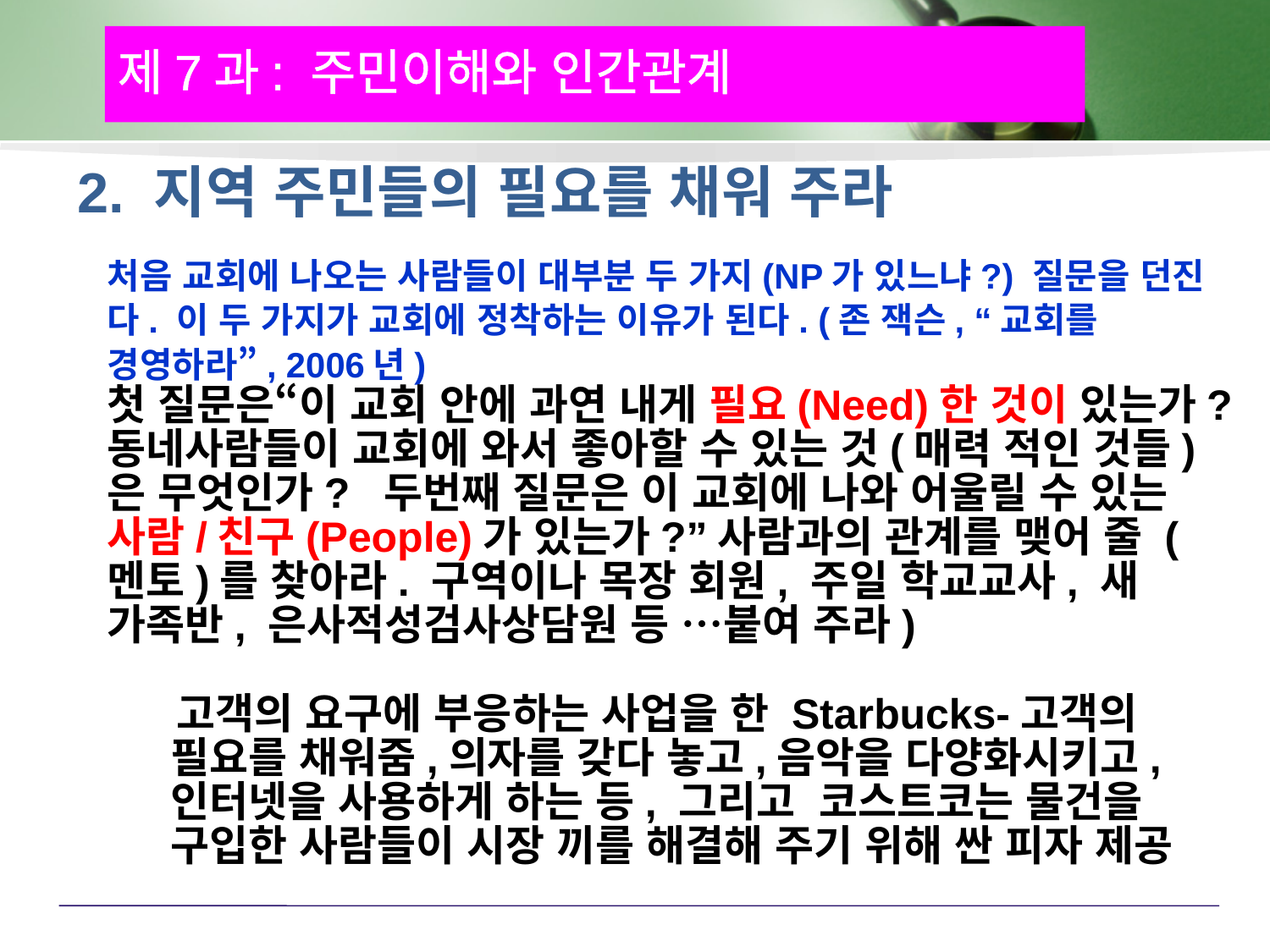

제7과: 주민이해와 인간관계
2. 지역 주민들의 필요를 채워 주라
처음 교회에 나오는 사람들이 대부분 두 가지(NP가 있느냐?) 질문을 던진다. 이 두 가지가 교회에 정착하는 이유가 된다. (존 잭슨, “교회를 경영하라”, 2006년)
첫 질문은“이 교회 안에 과연 내게 필요(Need)한 것이 있는가? 동네사람들이 교회에 와서 좋아할 수 있는 것(매력 적인 것들)은 무엇인가?  두번째 질문은 이 교회에 나와 어울릴 수 있는 사람/친구(People)가 있는가?”사람과의 관계를 맺어 줄 (멘토)를 찾아라. 구역이나 목장 회원, 주일 학교교사, 새 가족반, 은사적성검사상담원 등 …붙여 주라)

     고객의 요구에 부응하는 사업을 한 Starbucks-고객의 필요를 채워줌,의자를 갖다 놓고,음악을 다양화시키고, 인터넷을 사용하게 하는 등, 그리고  코스트코는 물건을 구입한 사람들이 시장 끼를 해결해 주기 위해 싼 피자 제공